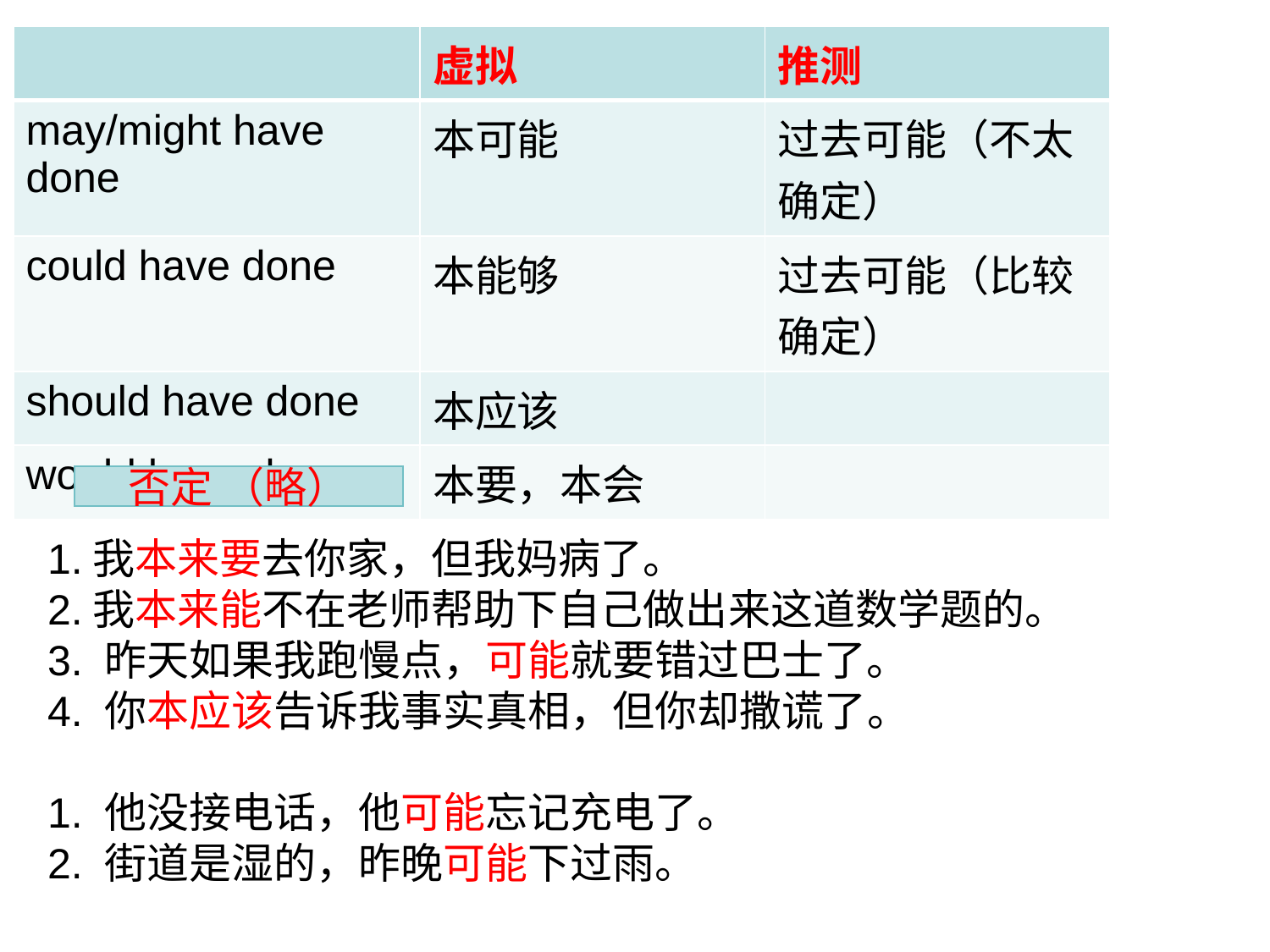

|  | 虚拟 | 推测 |
| --- | --- | --- |
| may/might have done | 本可能 | 过去可能（不太确定） |
| could have done | 本能够 | 过去可能（比较确定） |
| should have done | 本应该 |  |
| would have done | 本要，本会 |  |
否定 （略）
1.我本来要去你家，但我妈病了。
2.我本来能不在老师帮助下自己做出来这道数学题的。
3. 昨天如果我跑慢点，可能就要错过巴士了。
4. 你本应该告诉我事实真相，但你却撒谎了。

1. 他没接电话，他可能忘记充电了。
2. 街道是湿的，昨晚可能下过雨。